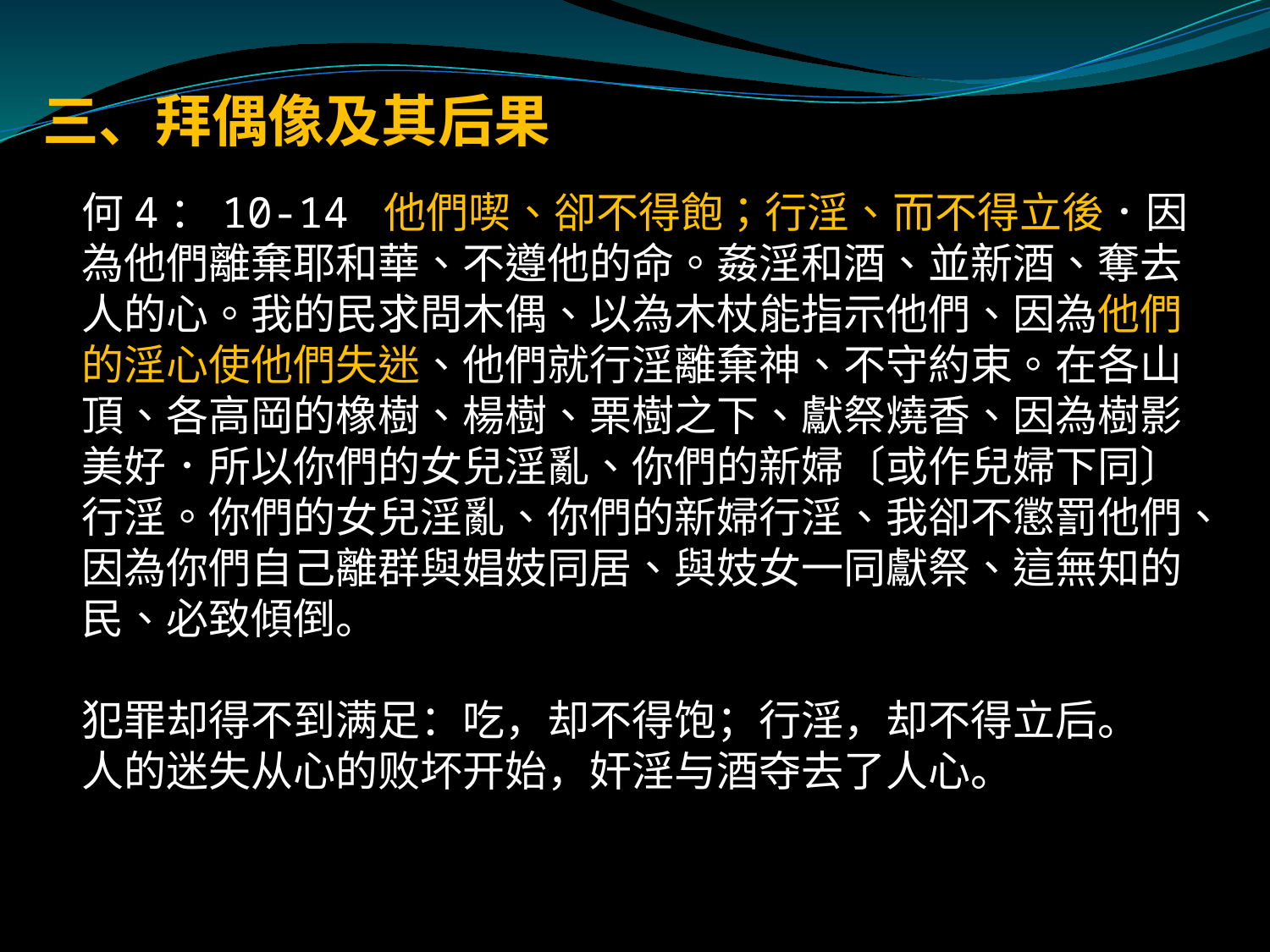

# 三、拜偶像及其后果
何4：10-14 他們喫、卻不得飽；行淫、而不得立後．因為他們離棄耶和華、不遵他的命。姦淫和酒、並新酒、奪去人的心。我的民求問木偶、以為木杖能指示他們、因為他們的淫心使他們失迷、他們就行淫離棄神、不守約束。在各山頂、各高岡的橡樹、楊樹、栗樹之下、獻祭燒香、因為樹影美好．所以你們的女兒淫亂、你們的新婦〔或作兒婦下同〕行淫。你們的女兒淫亂、你們的新婦行淫、我卻不懲罰他們、因為你們自己離群與娼妓同居、與妓女一同獻祭、這無知的民、必致傾倒。

犯罪却得不到满足：吃，却不得饱；行淫，却不得立后。
人的迷失从心的败坏开始，奸淫与酒夺去了人心。